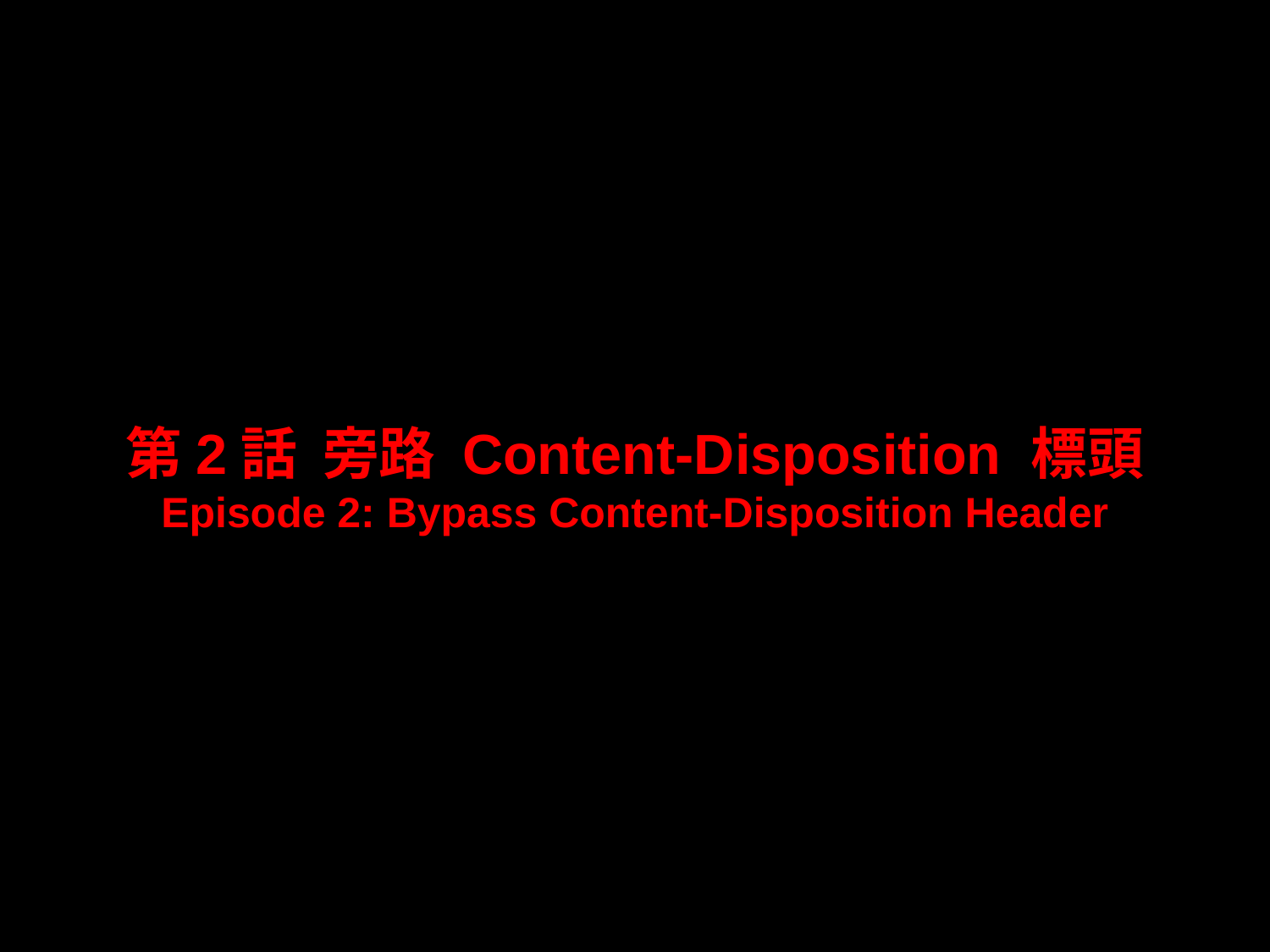

# 第2話  旁路 Content-Disposition 標頭 Episode 2: Bypass Content-Disposition Header